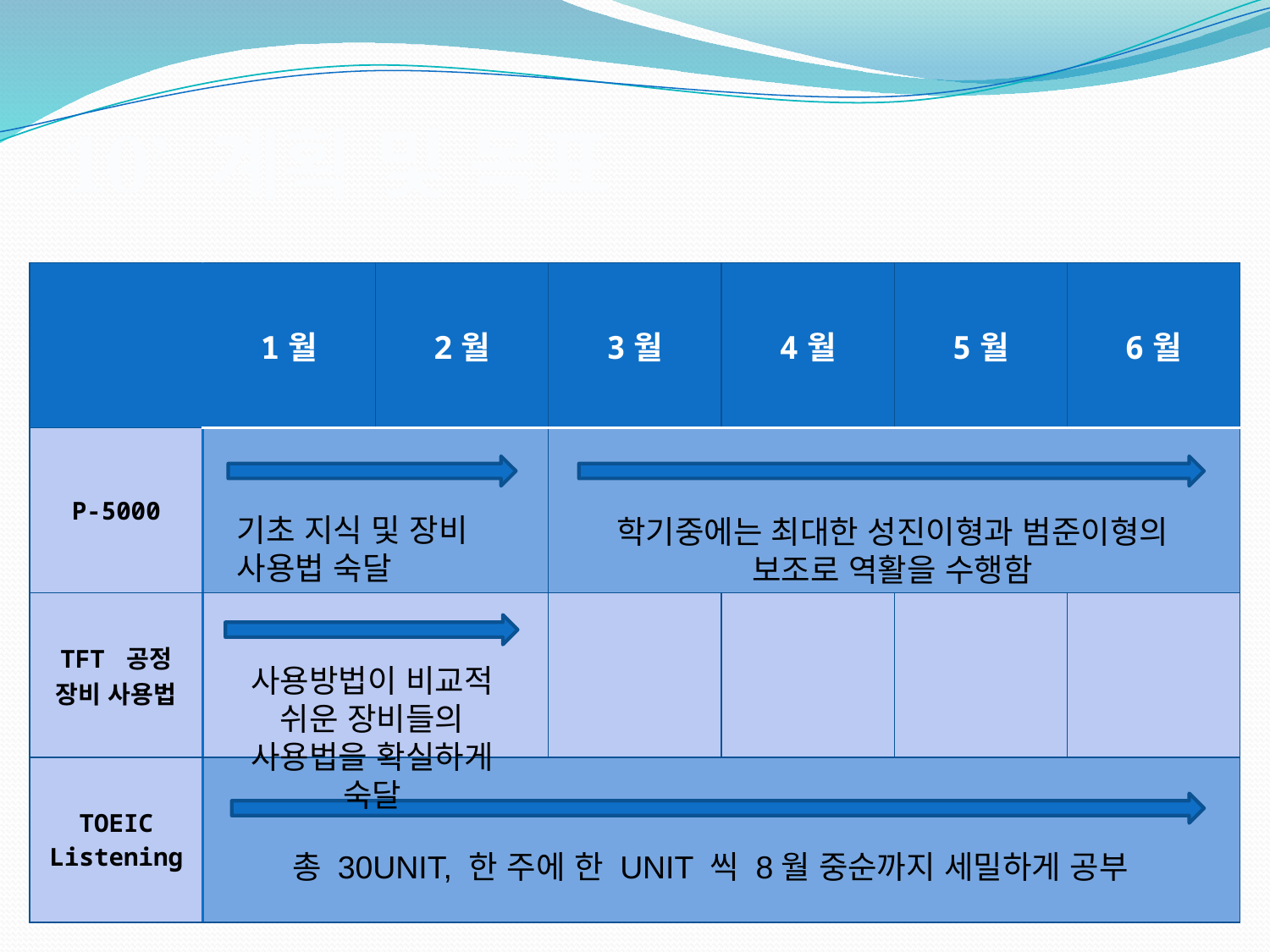

# 10’ 계획 및 목표
|  | 1월 | 2월 | 3월 | 4월 | 5월 | 6월 |
| --- | --- | --- | --- | --- | --- | --- |
| P-5000 |  |  |  |  |  |  |
| TFT 공정 장비 사용법 |  |  |  |  |  |  |
| TOEIC Listening |  |  |  |  |  |  |

기초 지식 및 장비 사용법 숙달
학기중에는 최대한 성진이형과 범준이형의 보조로 역활을 수행함

사용방법이 비교적 쉬운 장비들의 사용법을 확실하게 숙달

총 30UNIT, 한 주에 한 UNIT 씩 8월 중순까지 세밀하게 공부